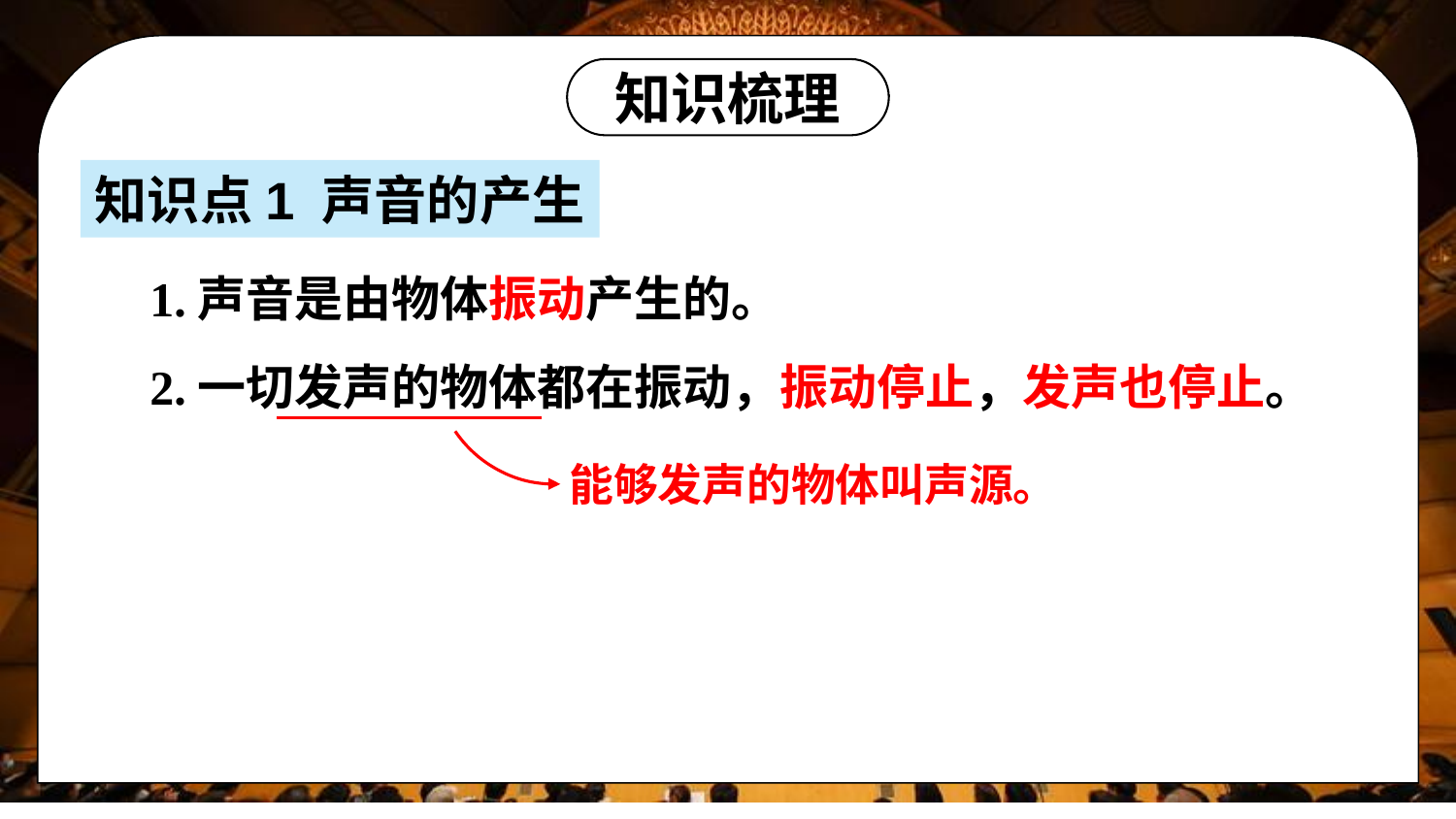

知识梳理
知识点1 声音的产生

1.声音是由物体振动产生的。
2.一切发声的物体都在振动，振动停止，发声也停止。
能够发声的物体叫声源。